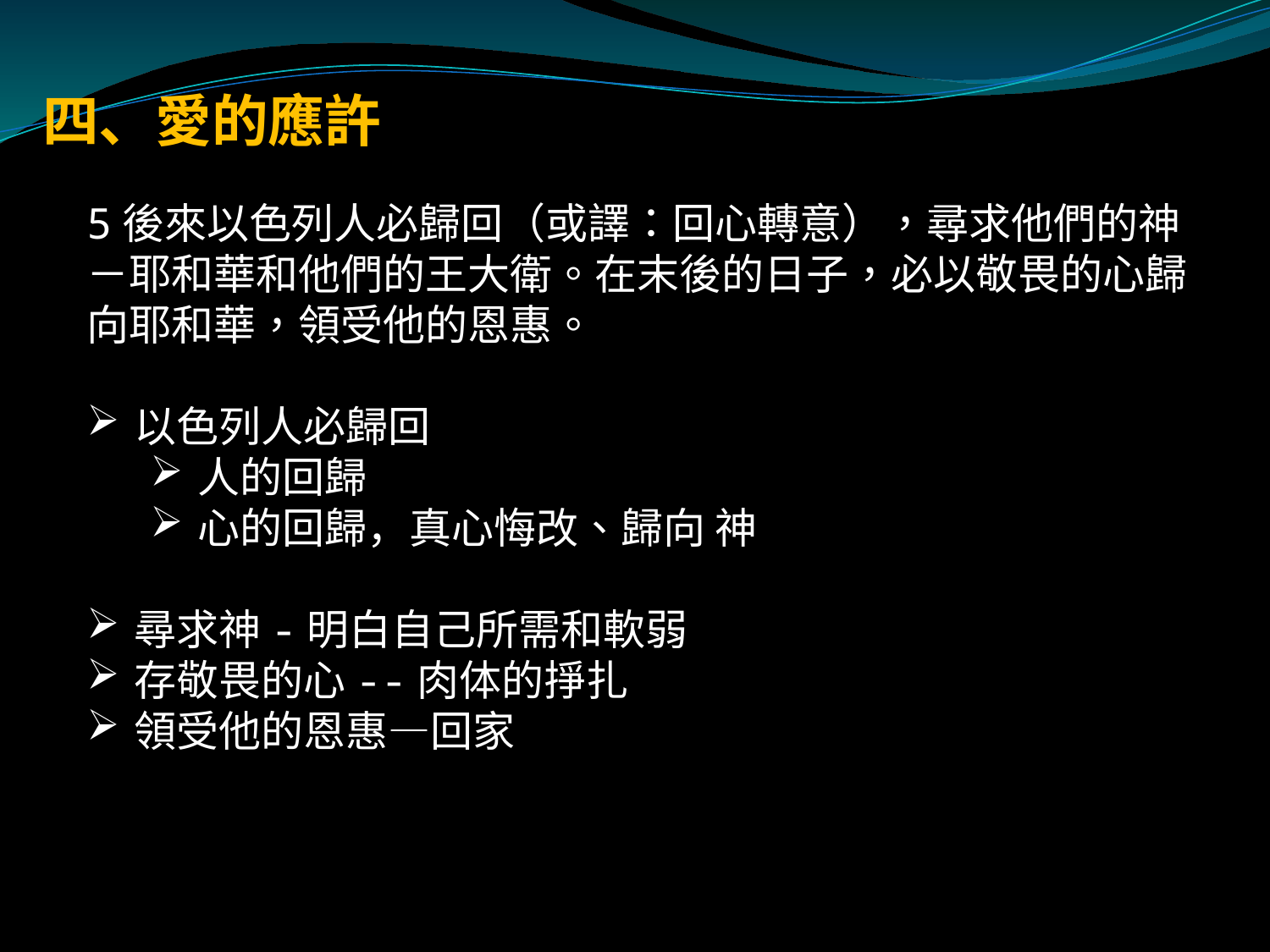

# 四、愛的應許
5後來以色列人必歸回（或譯：回心轉意），尋求他們的神－耶和華和他們的王大衛。在末後的日子，必以敬畏的心歸向耶和華，領受他的恩惠。

以色列人必歸回
人的回歸
心的回歸，真心悔改、歸向 神

尋求神-明白自己所需和軟弱
存敬畏的心--肉体的掙扎
領受他的恩惠—回家